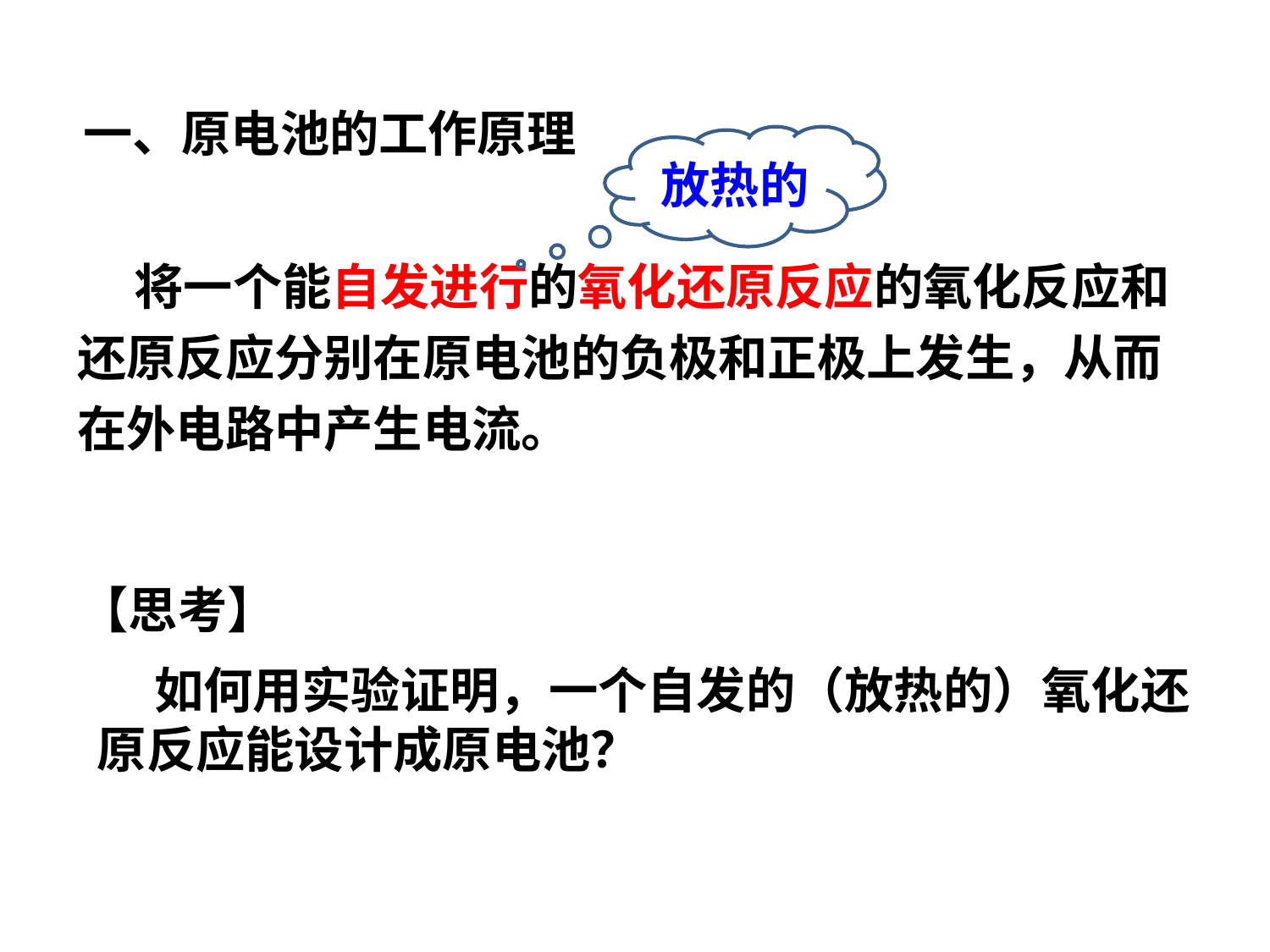

一、原电池的工作原理
放热的
    将一个能自发进行的氧化还原反应的氧化反应和还原反应分别在原电池的负极和正极上发生，从而在外电路中产生电流。
【思考】
    如何用实验证明，一个自发的（放热的）氧化还原反应能设计成原电池？